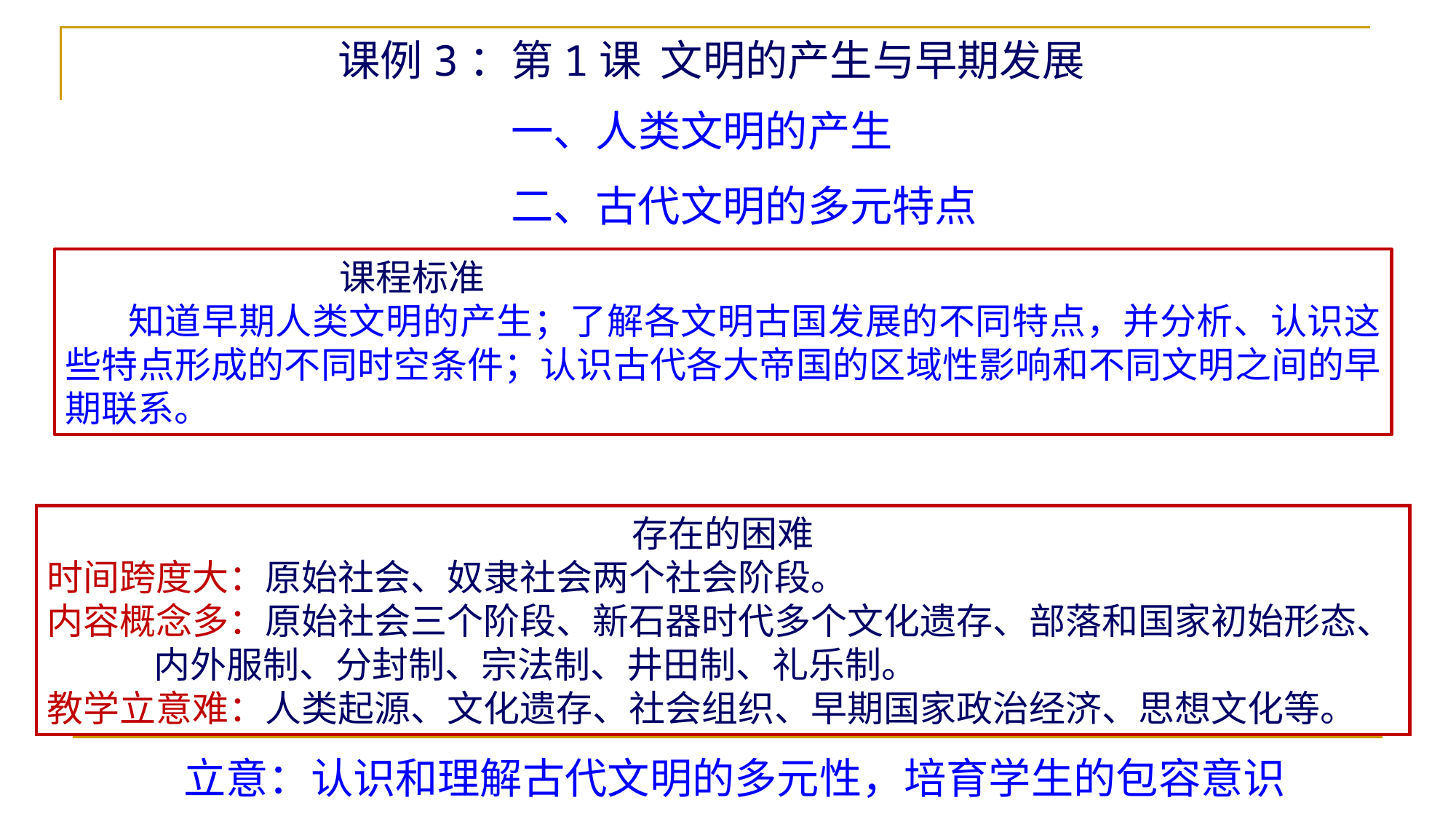

课例3：第1课  文明的产生与早期发展
一、人类文明的产生
二、古代文明的多元特点
                            课程标准
  知道早期人类文明的产生；了解各文明古国发展的不同特点，并分析、认识这些特点形成的不同时空条件；认识古代各大帝国的区域性影响和不同文明之间的早期联系。
存在的困难
时间跨度大：原始社会、奴隶社会两个社会阶段。
内容概念多：原始社会三个阶段、新石器时代多个文化遗存、部落和国家初始形态、
            内外服制、分封制、宗法制、井田制、礼乐制。
教学立意难：人类起源、文化遗存、社会组织、早期国家政治经济、思想文化等。
立意：认识和理解古代文明的多元性，培育学生的包容意识